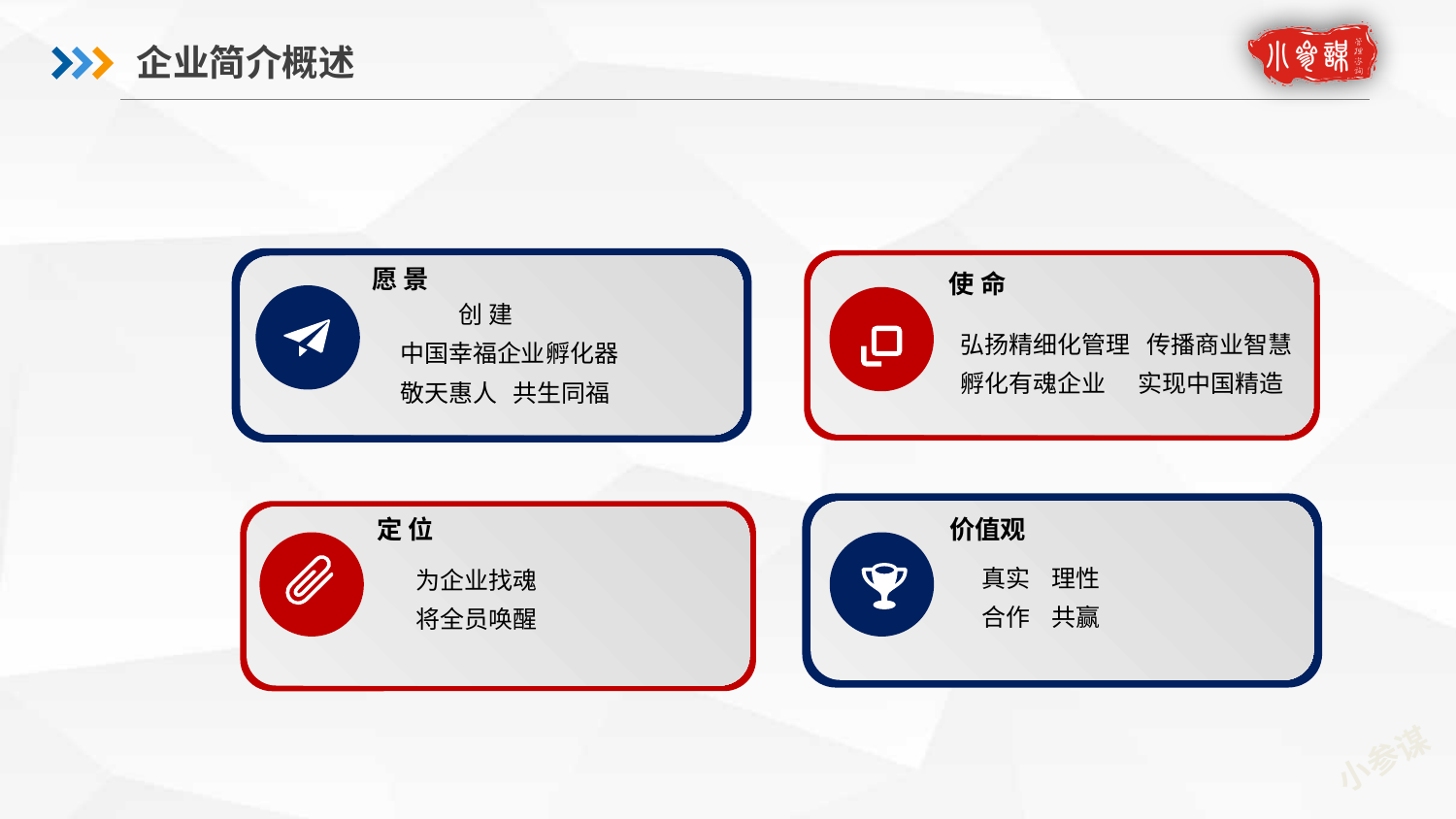

企业简介概述

愿 景
          创 建
中国幸福企业孵化器
敬天惠人   共生同福

使 命
弘扬精细化管理   传播商业智慧
孵化有魂企业      实现中国精造

价值观
真实    理性
合作    共赢
定 位
为企业找魂
将全员唤醒